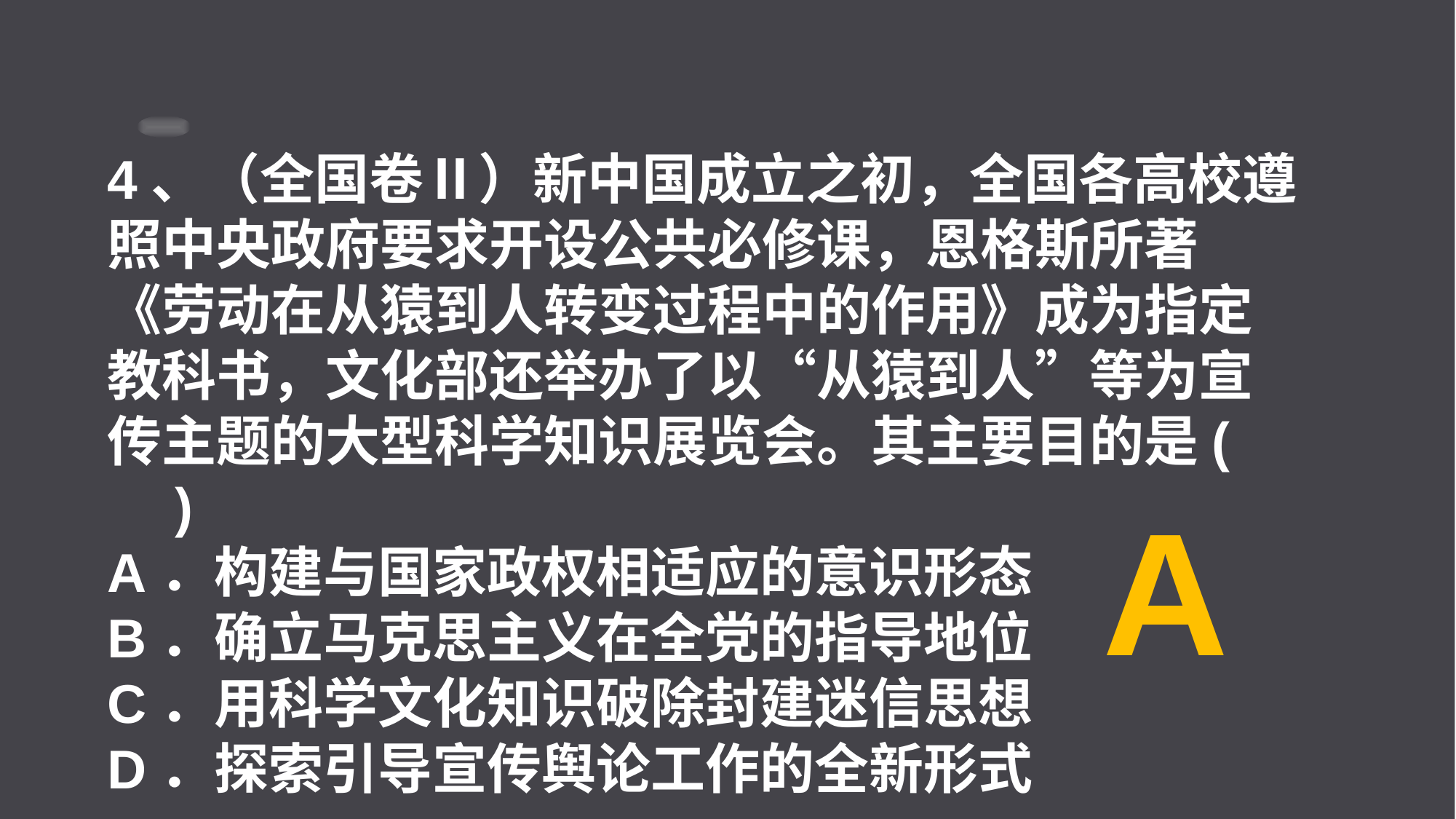

4、（全国卷Ⅱ）新中国成立之初，全国各高校遵照中央政府要求开设公共必修课，恩格斯所著《劳动在从猿到人转变过程中的作用》成为指定教科书，文化部还举办了以“从猿到人”等为宣传主题的大型科学知识展览会。其主要目的是(　　)
A．构建与国家政权相适应的意识形态
B．确立马克思主义在全党的指导地位
C．用科学文化知识破除封建迷信思想
D．探索引导宣传舆论工作的全新形式
A